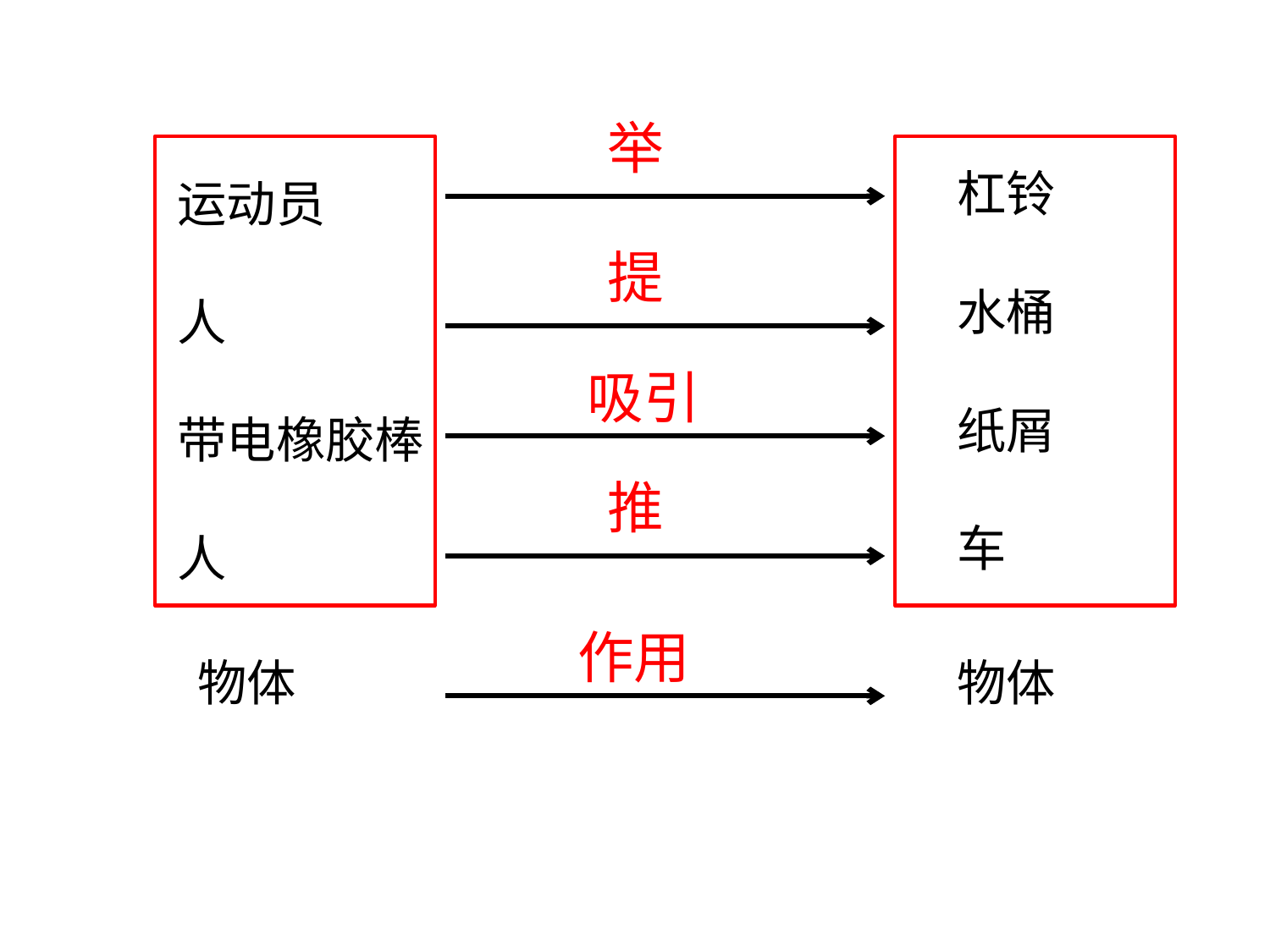

举

杠铃

水桶

纸屑

车
运动员

人

带电橡胶棒

人
提
吸引
推
作用
物体
物体